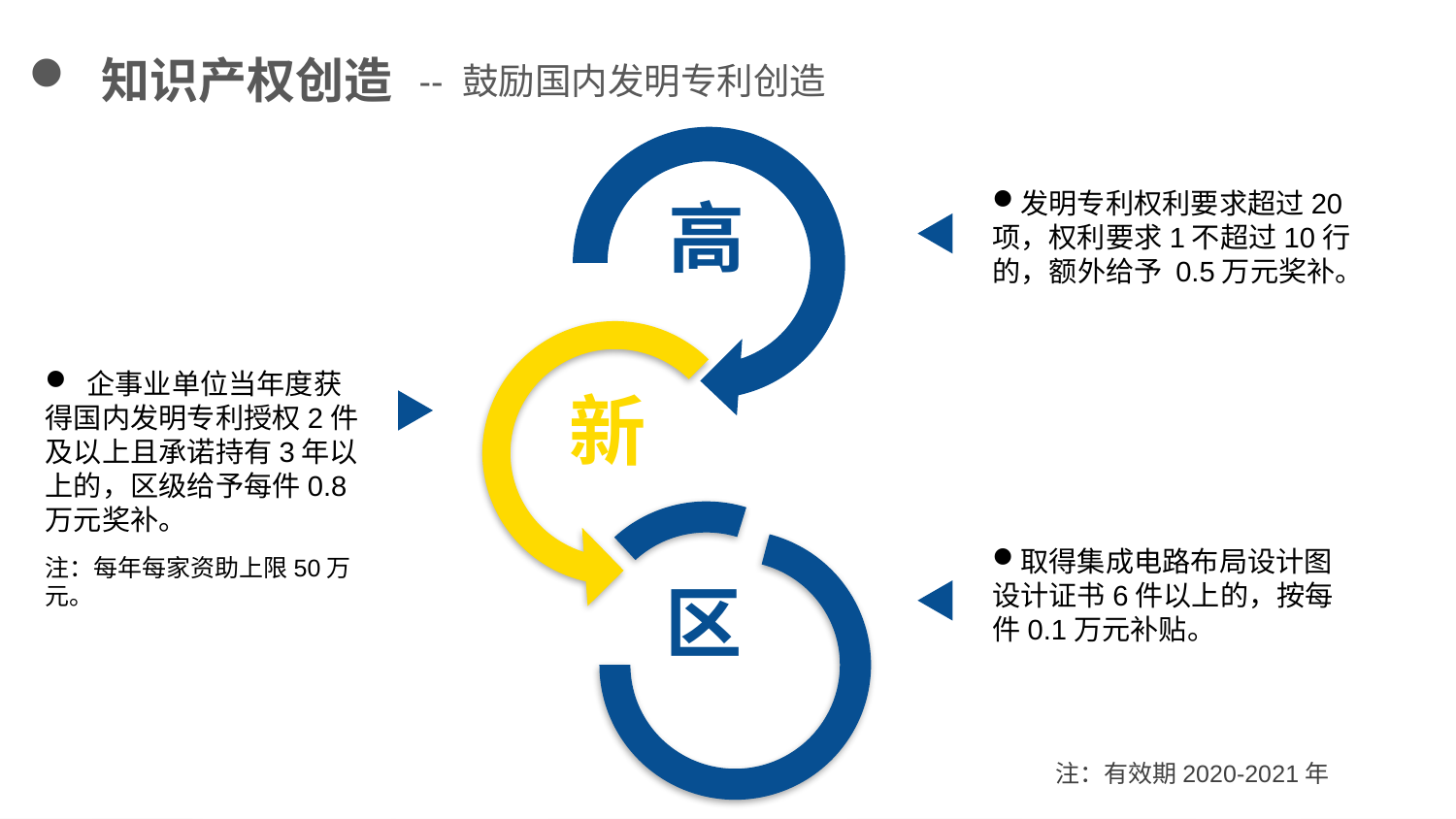

知识产权创造
-- 鼓励国内发明专利创造

高

新

区

发明专利权利要求超过20项，权利要求1不超过10行的，额外给予 0.5万元奖补。
 企事业单位当年度获得国内发明专利授权2件及以上且承诺持有3年以上的，区级给予每件0.8万元奖补。
取得集成电路布局设计图设计证书6件以上的，按每件0.1万元补贴。
注：每年每家资助上限50万元。
注：有效期2020-2021年